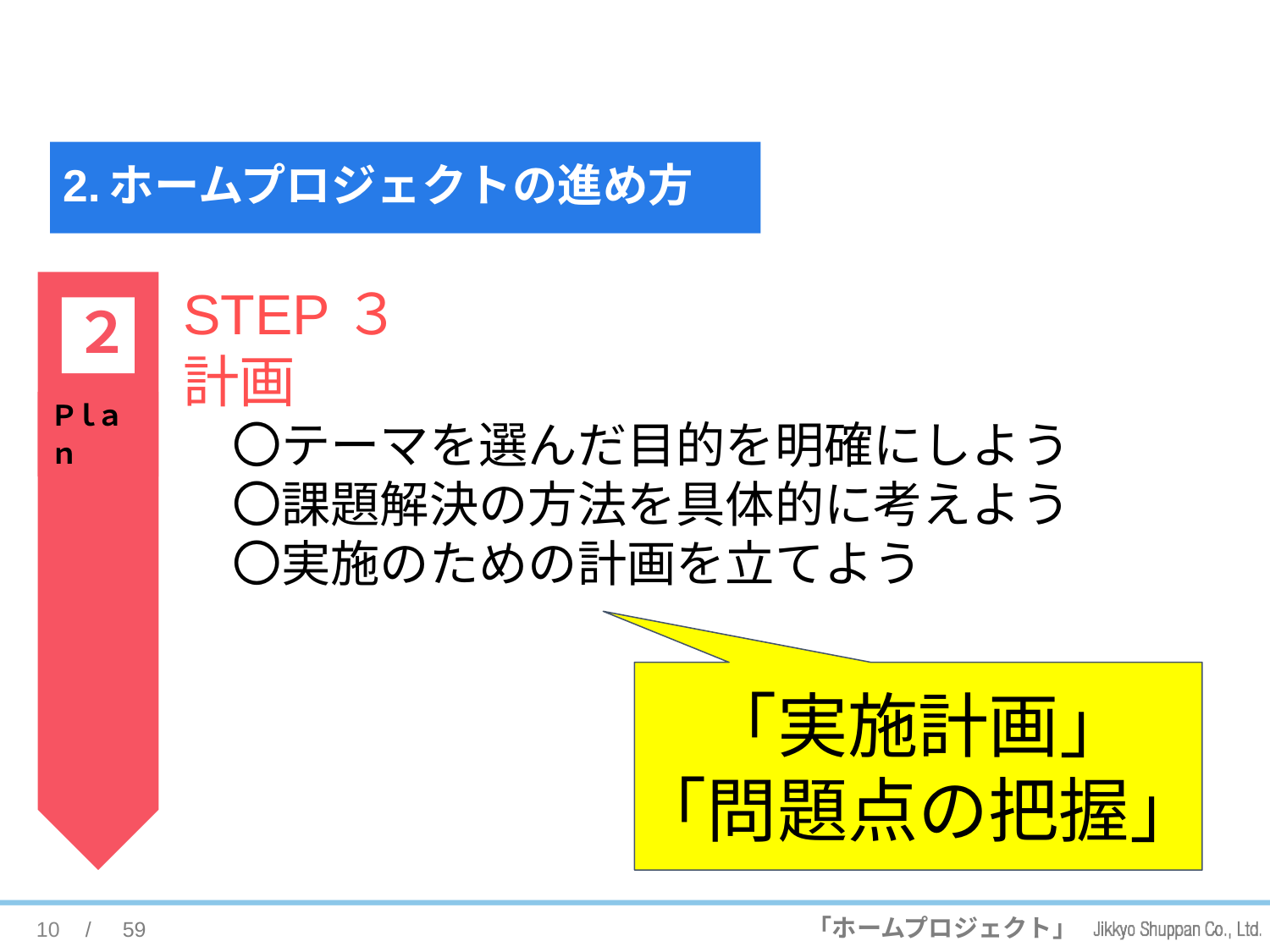

#
2.ホームプロジェクトの進め方

２
Ｐｌａｎ

STEP３
計画
　〇テーマを選んだ目的を明確にしよう
　〇課題解決の方法を具体的に考えよう
　〇実施のための計画を立てよう
「実施計画」
「問題点の把握」
10